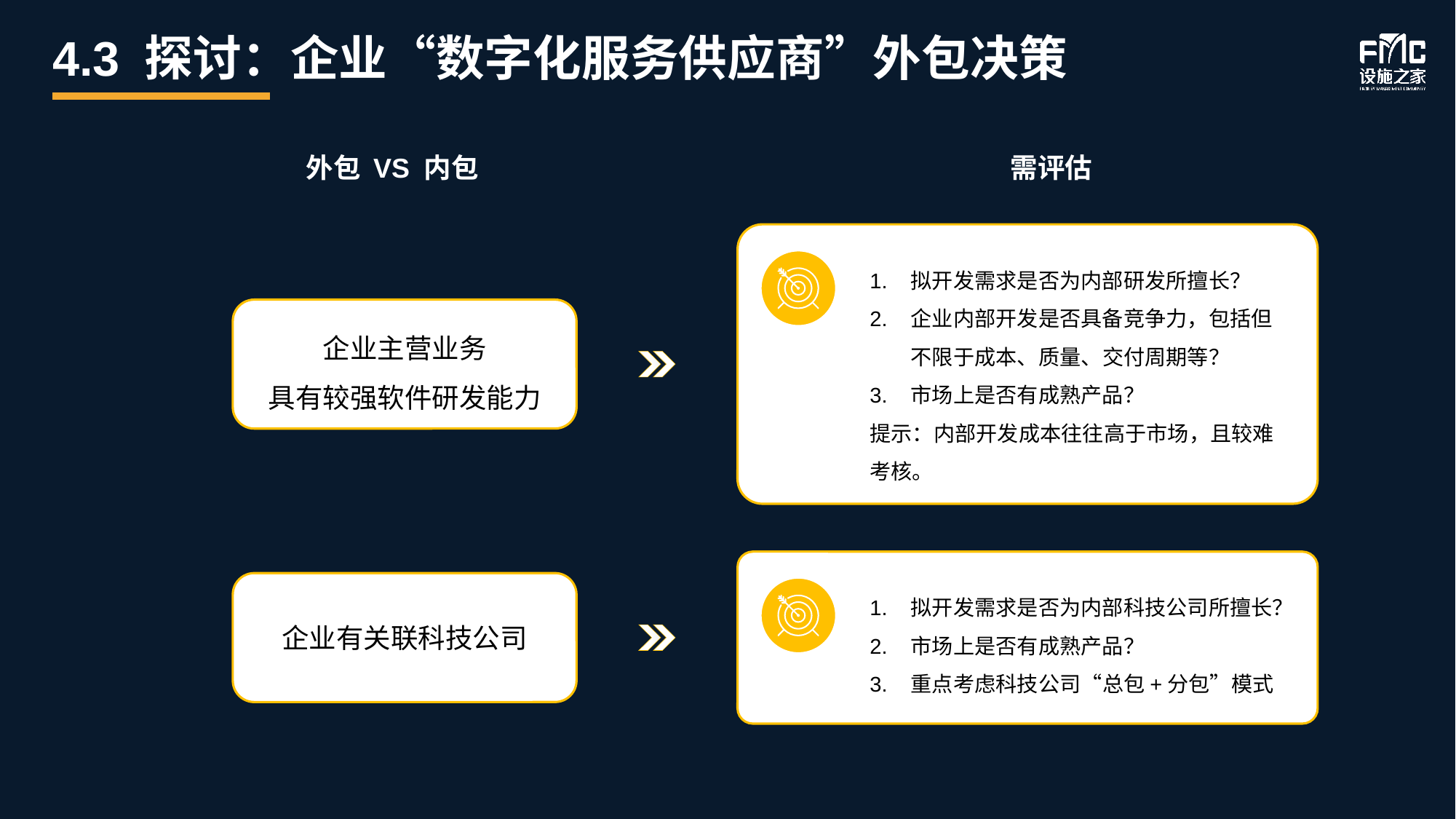

# 4.3 探讨：企业“数字化服务供应商”外包决策
外包 VS 内包
需评估

拟开发需求是否为内部研发所擅长？
企业内部开发是否具备竞争力，包括但不限于成本、质量、交付周期等？
市场上是否有成熟产品？
提示：内部开发成本往往高于市场，且较难考核。

企业主营业务
具有较强软件研发能力

拟开发需求是否为内部科技公司所擅长？
市场上是否有成熟产品？
重点考虑科技公司“总包+分包”模式
企业有关联科技公司